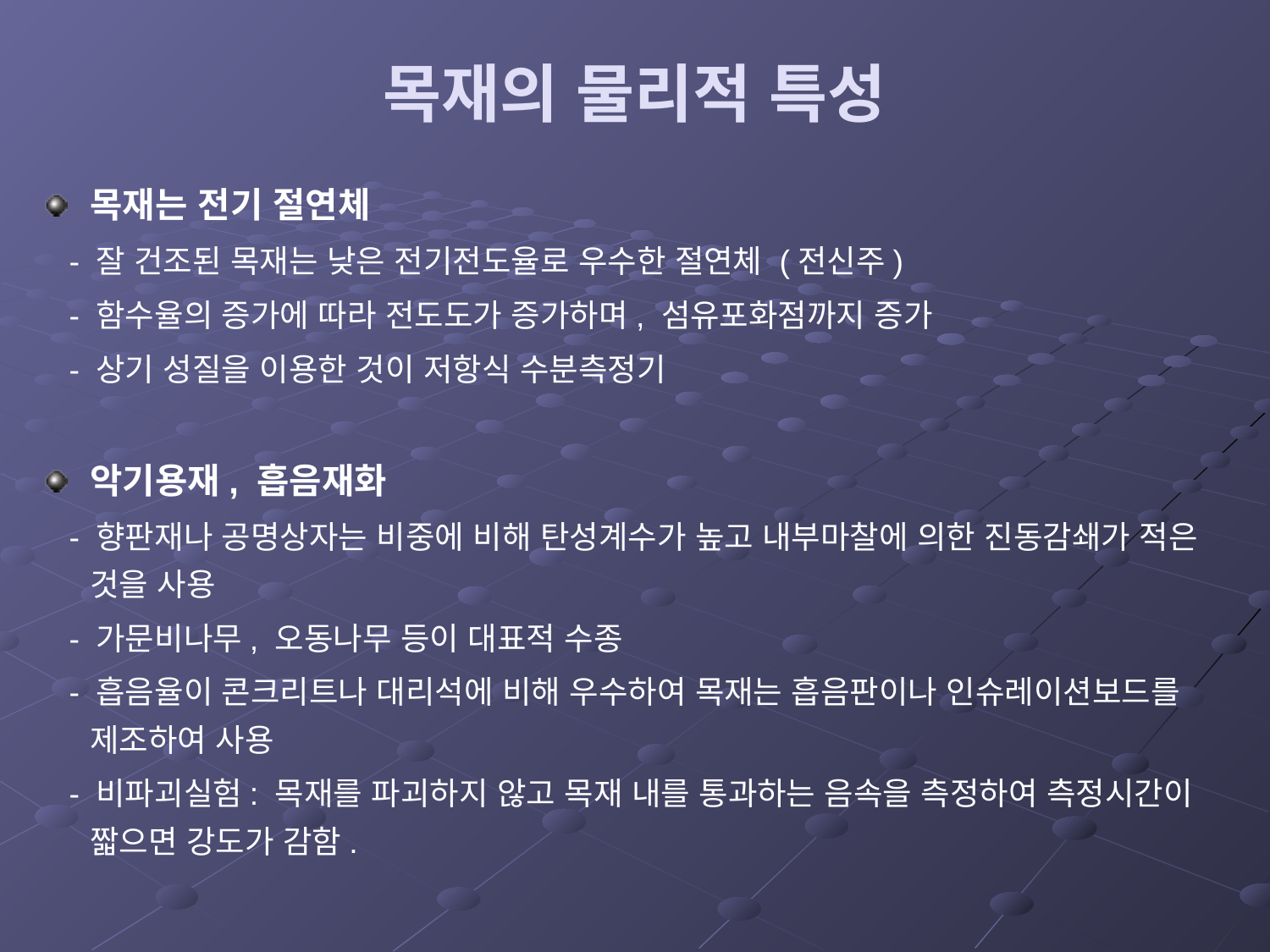

# 목재의 물리적 특성
목재는 전기 절연체
   - 잘 건조된 목재는 낮은 전기전도율로 우수한 절연체 (전신주)
   - 함수율의 증가에 따라 전도도가 증가하며, 섬유포화점까지 증가
   - 상기 성질을 이용한 것이 저항식 수분측정기

악기용재, 흡음재화
   - 향판재나 공명상자는 비중에 비해 탄성계수가 높고 내부마찰에 의한 진동감쇄가 적은 것을 사용
   - 가문비나무, 오동나무 등이 대표적 수종
   - 흡음율이 콘크리트나 대리석에 비해 우수하여 목재는 흡음판이나 인슈레이션보드를 제조하여 사용
   - 비파괴실험: 목재를 파괴하지 않고 목재 내를 통과하는 음속을 측정하여 측정시간이 짧으면 강도가 감함.